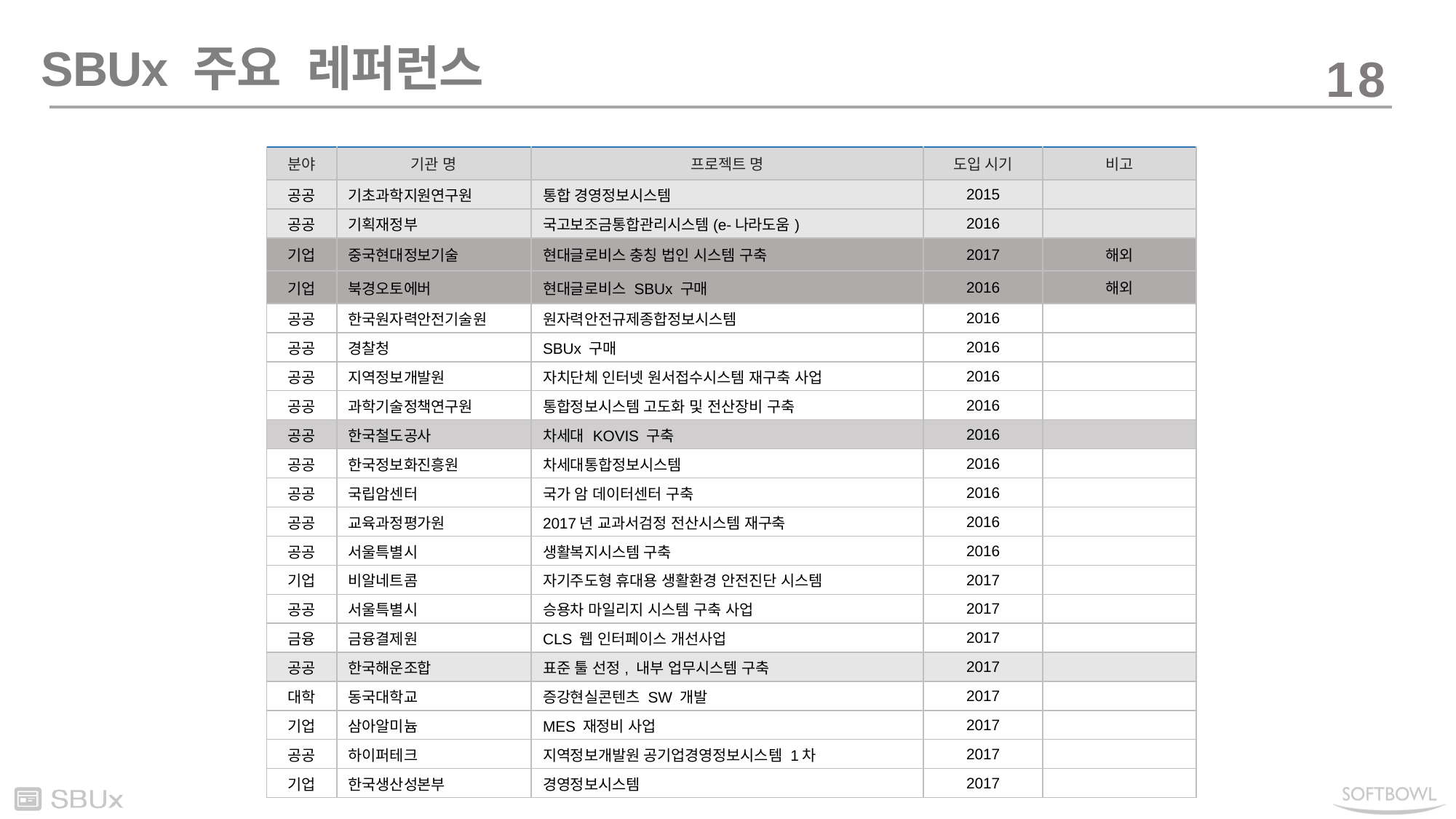

SBUx 주요  레퍼런스
18
| 분야 | 기관 명 | 프로젝트 명 | 도입 시기 | 비고 |
| --- | --- | --- | --- | --- |
| 공공 | 기초과학지원연구원 | 통합 경영정보시스템 | 2015 |  |
| 공공 | 기획재정부 | 국고보조금통합관리시스템(e-나라도움) | 2016 |  |
| 기업 | 중국현대정보기술 | 현대글로비스 충칭 법인 시스템 구축 | 2017 | 해외 |
| 기업 | 북경오토에버 | 현대글로비스 SBUx 구매 | 2016 | 해외 |
| 공공 | 한국원자력안전기술원 | 원자력안전규제종합정보시스템 | 2016 |  |
| 공공 | 경찰청 | SBUx 구매 | 2016 |  |
| 공공 | 지역정보개발원 | 자치단체 인터넷 원서접수시스템 재구축 사업 | 2016 |  |
| 공공 | 과학기술정책연구원 | 통합정보시스템 고도화 및 전산장비 구축 | 2016 |  |
| 공공 | 한국철도공사 | 차세대 KOVIS 구축 | 2016 |  |
| 공공 | 한국정보화진흥원 | 차세대통합정보시스템 | 2016 |  |
| 공공 | 국립암센터 | 국가 암 데이터센터 구축 | 2016 |  |
| 공공 | 교육과정평가원 | 2017년 교과서검정 전산시스템 재구축 | 2016 |  |
| 공공 | 서울특별시 | 생활복지시스템 구축 | 2016 |  |
| 기업 | 비알네트콤 | 자기주도형 휴대용 생활환경 안전진단 시스템 | 2017 |  |
| 공공 | 서울특별시 | 승용차 마일리지 시스템 구축 사업 | 2017 |  |
| 금융 | 금융결제원 | CLS 웹 인터페이스 개선사업 | 2017 |  |
| 공공 | 한국해운조합 | 표준 툴 선정, 내부 업무시스템 구축 | 2017 |  |
| 대학 | 동국대학교 | 증강현실콘텐츠 SW 개발 | 2017 |  |
| 기업 | 삼아알미늄 | MES 재정비 사업 | 2017 |  |
| 공공 | 하이퍼테크 | 지역정보개발원 공기업경영정보시스템 1차 | 2017 |  |
| 기업 | 한국생산성본부 | 경영정보시스템 | 2017 |  |